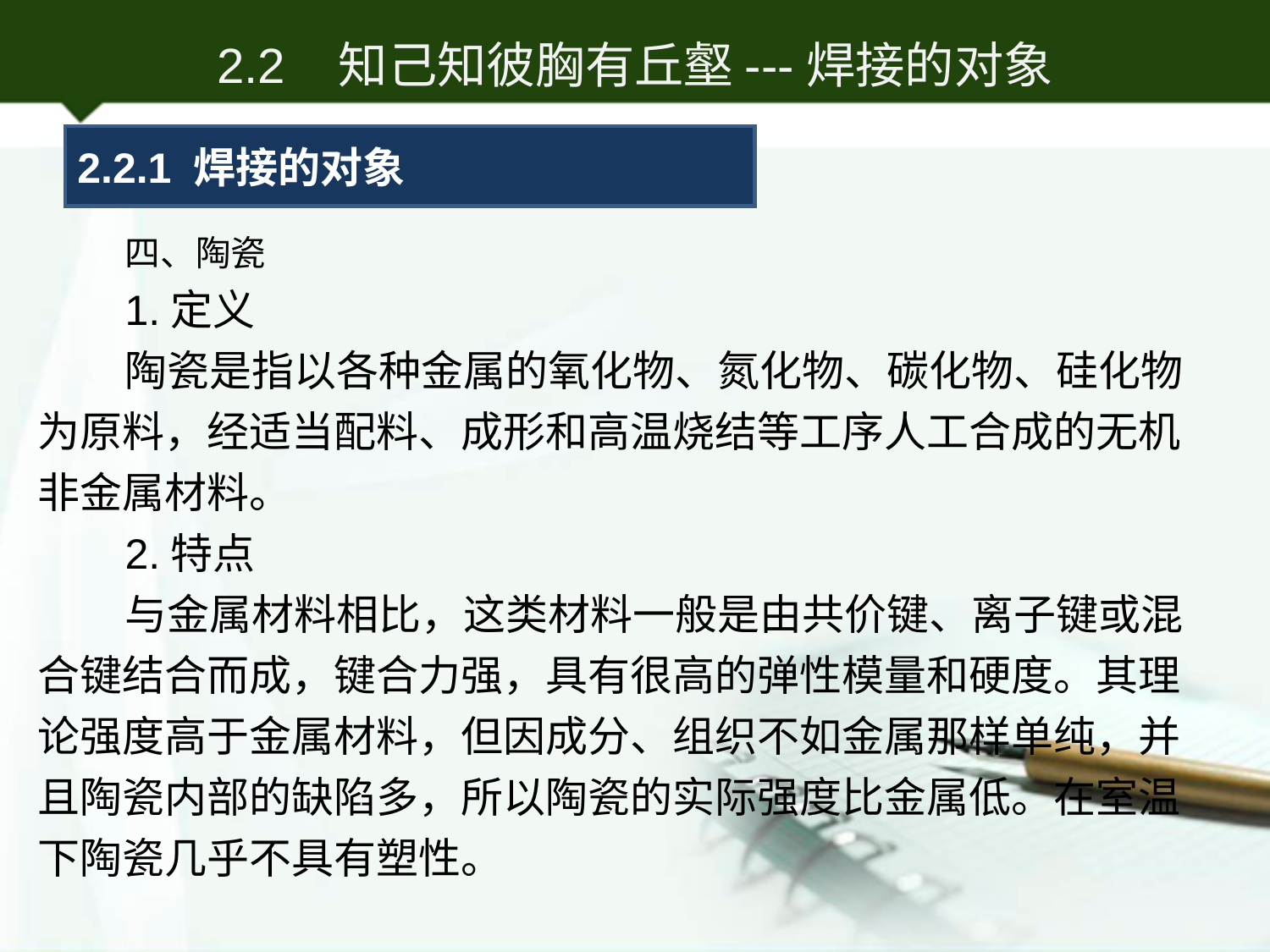

2.2   知己知彼胸有丘壑---焊接的对象
2.2.1 焊接的对象
四、陶瓷
1.定义
陶瓷是指以各种金属的氧化物、氮化物、碳化物、硅化物为原料，经适当配料、成形和高温烧结等工序人工合成的无机非金属材料。
2.特点
与金属材料相比，这类材料一般是由共价键、离子键或混合键结合而成，键合力强，具有很高的弹性模量和硬度。其理论强度高于金属材料，但因成分、组织不如金属那样单纯，并且陶瓷内部的缺陷多，所以陶瓷的实际强度比金属低。在室温下陶瓷几乎不具有塑性。